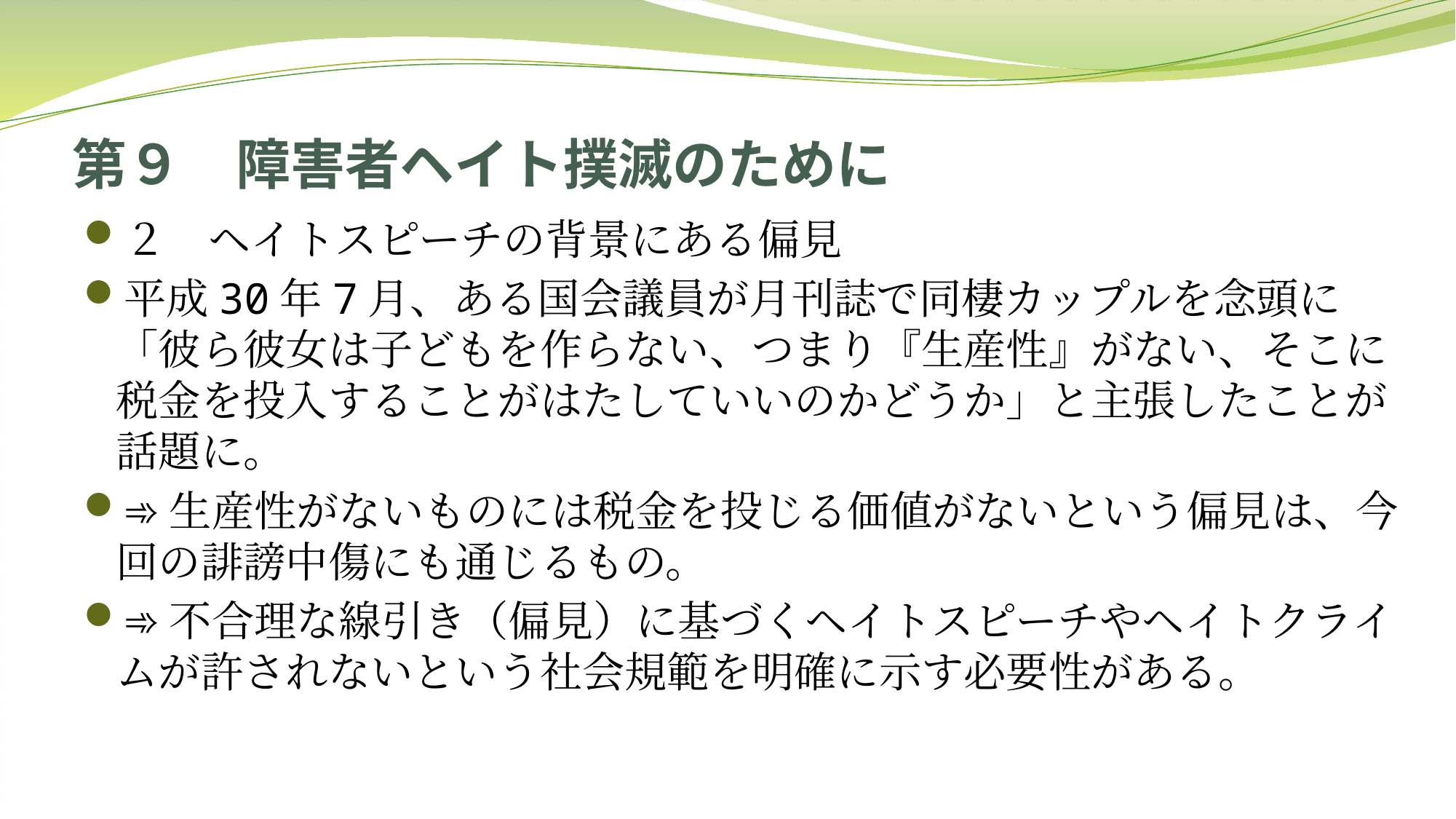

# 第９　障害者ヘイト撲滅のために
２　ヘイトスピーチの背景にある偏見
平成30年7月、ある国会議員が月刊誌で同棲カップルを念頭に「彼ら彼女は子どもを作らない、つまり『生産性』がない、そこに税金を投入することがはたしていいのかどうか」と主張したことが話題に。
➾生産性がないものには税金を投じる価値がないという偏見は、今回の誹謗中傷にも通じるもの。
➾不合理な線引き（偏見）に基づくヘイトスピーチやヘイトクライムが許されないという社会規範を明確に示す必要性がある。